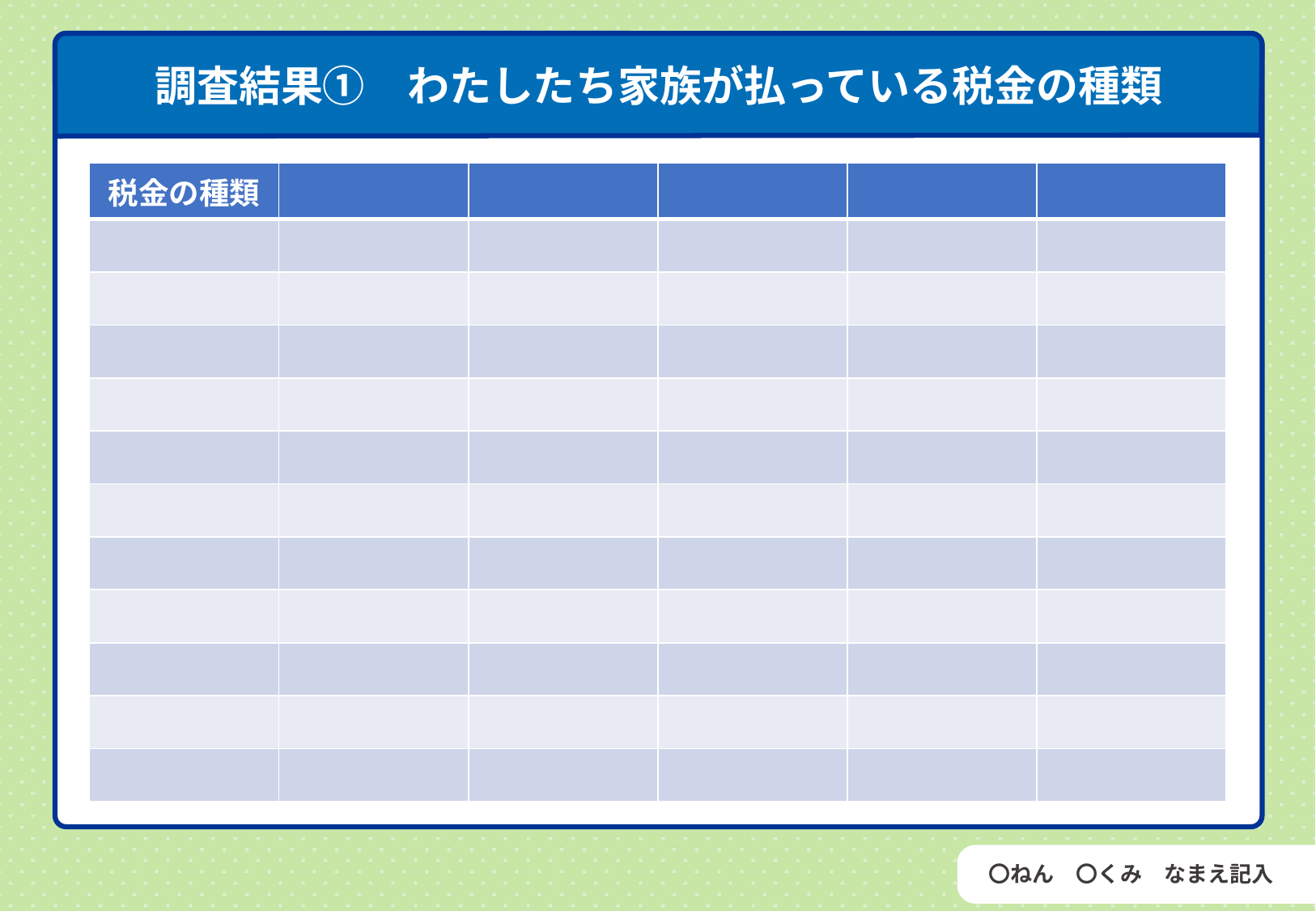

調査結果①　わたしたち家族が払っている税金の種類

| 税金の種類 |  |  |  |  |  |
| --- | --- | --- | --- | --- | --- |
|  |  |  |  |  |  |
|  |  |  |  |  |  |
|  |  |  |  |  |  |
|  |  |  |  |  |  |
|  |  |  |  |  |  |
|  |  |  |  |  |  |
|  |  |  |  |  |  |
|  |  |  |  |  |  |
|  |  |  |  |  |  |
|  |  |  |  |  |  |
|  |  |  |  |  |  |
調べ方
調べ方
調べ方

〇ねん　〇くみ　なまえ記入